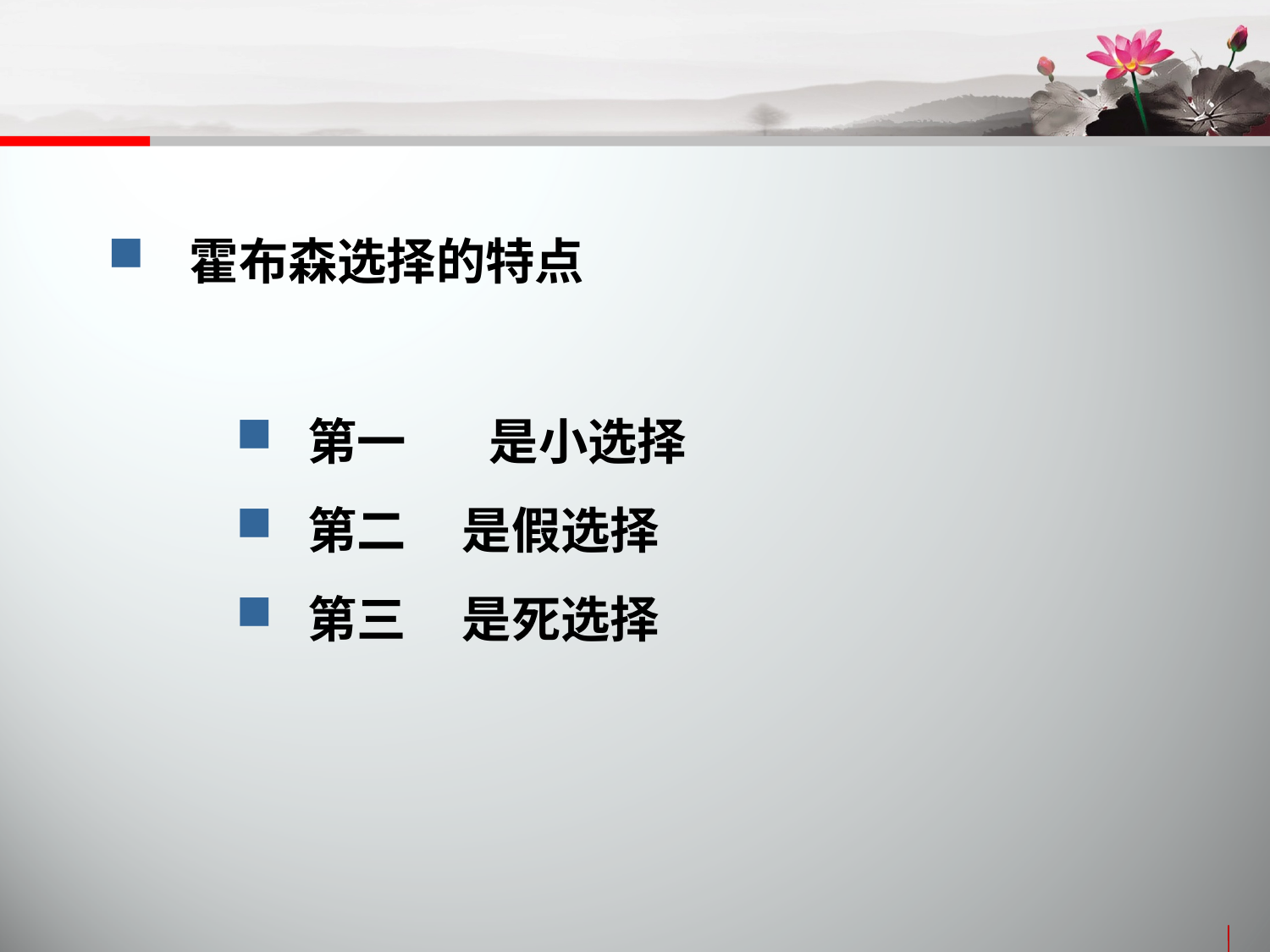

霍布森选择的特点

  第一　   是小选择
  第二     是假选择
  第三     是死选择